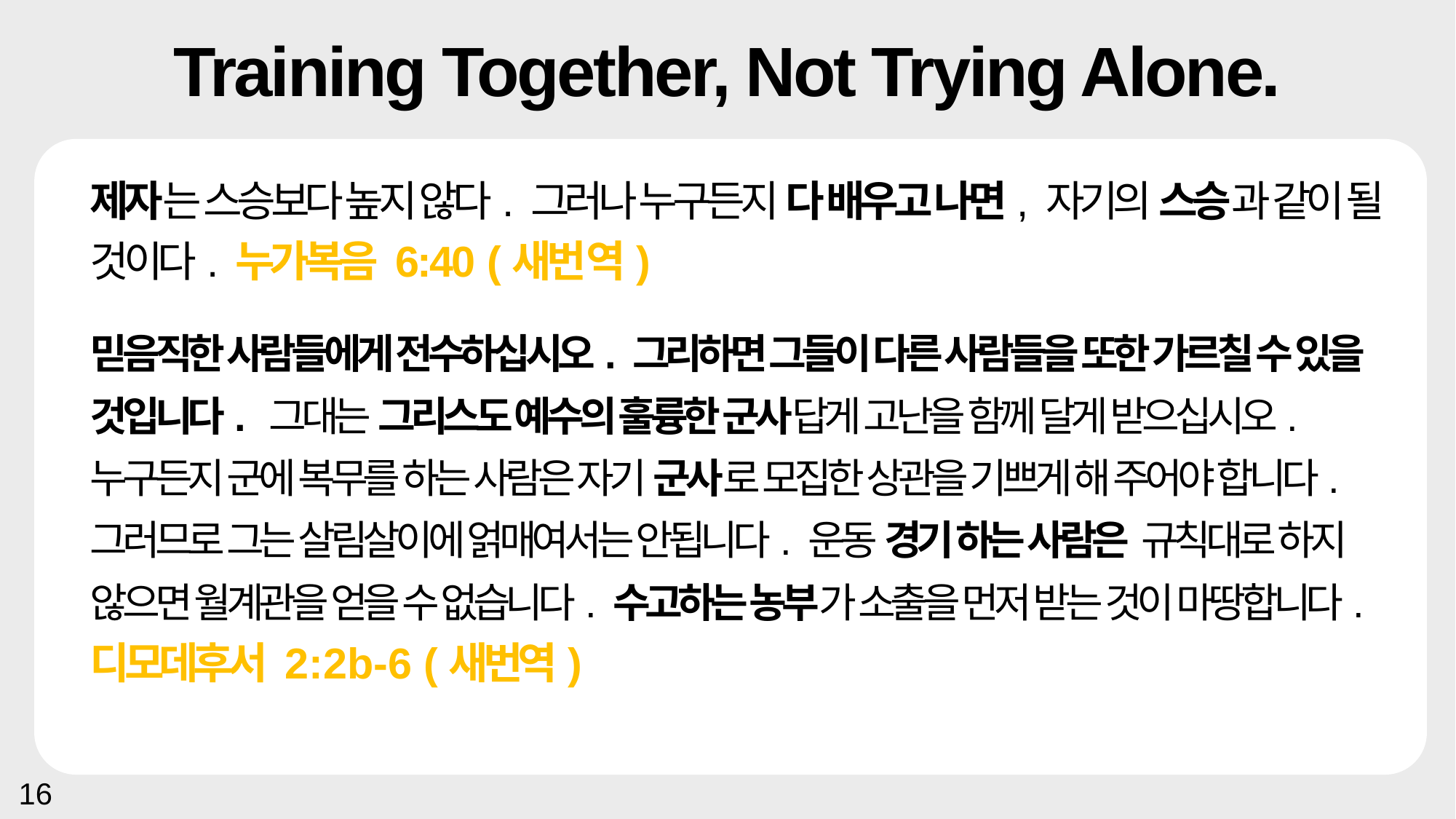

Training Together, Not Trying Alone.

제자는 스승보다 높지 않다. 그러나 누구든지 다 배우고 나면, 자기의 스승과 같이 될 것이다. 누가복음 6:40 (새번역)
믿음직한 사람들에게 전수하십시오. 그리하면 그들이 다른 사람들을 또한 가르칠 수 있을 것입니다.  그대는 그리스도 예수의 훌륭한 군사답게 고난을 함께 달게 받으십시오. 누구든지 군에 복무를 하는 사람은 자기 군사로 모집한 상관을 기쁘게 해 주어야 합니다. 그러므로 그는 살림살이에 얽매여서는 안됩니다. 운동 경기 하는 사람은 규칙대로 하지 않으면 월계관을 얻을 수 없습니다. 수고하는 농부가 소출을 먼저 받는 것이 마땅합니다.
디모데후서 2:2b-6 (새번역)
16